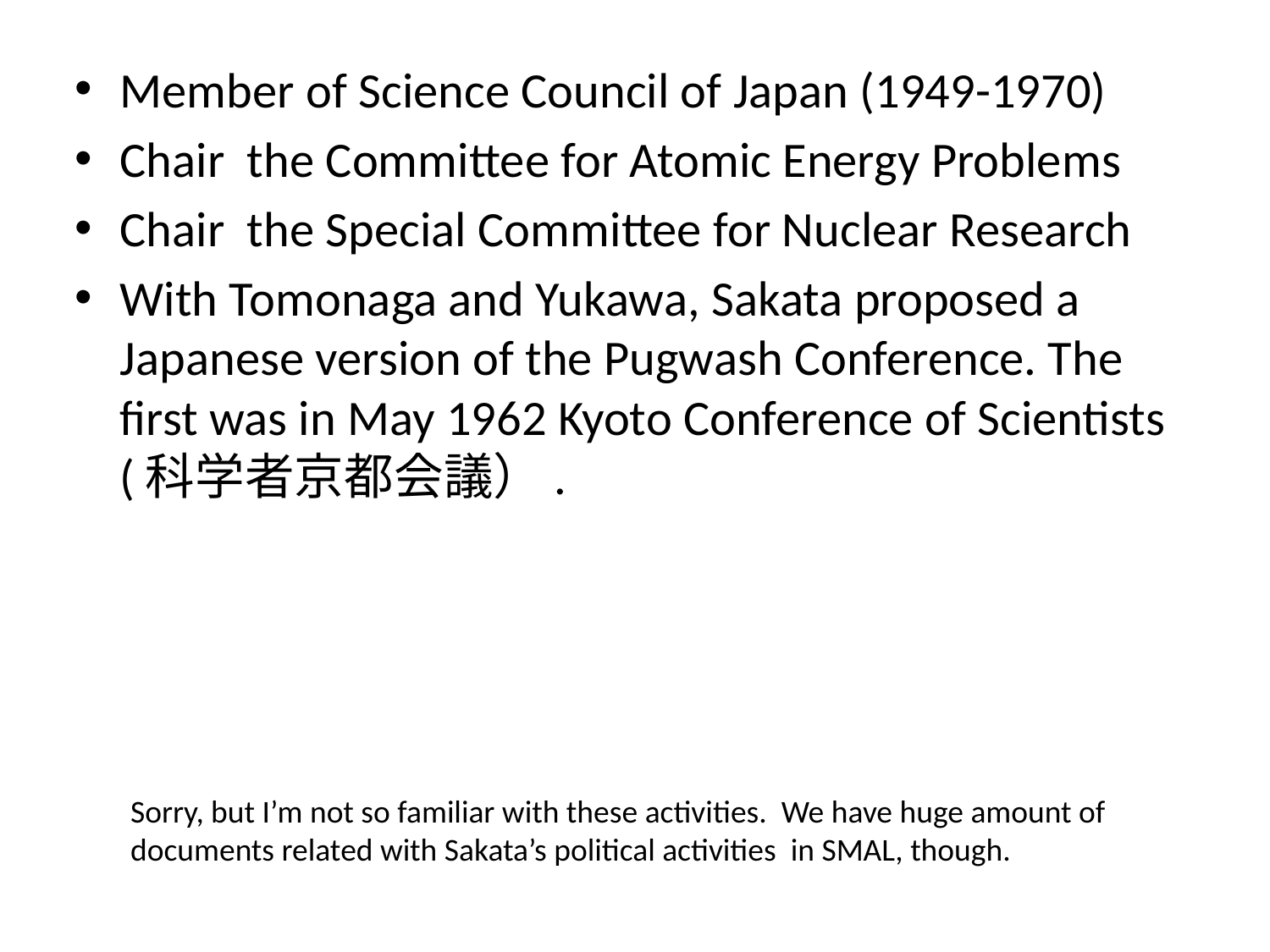

Member of Science Council of Japan (1949-1970)
Chair  the Committee for Atomic Energy Problems
Chair  the Special Committee for Nuclear Research
With Tomonaga and Yukawa, Sakata proposed a Japanese version of the Pugwash Conference. The first was in May 1962 Kyoto Conference of Scientists (科学者京都会議）.
 Sorry, but I’m not so familiar with these activities.  We have huge amount of
 documents related with Sakata’s political activities  in SMAL, though.